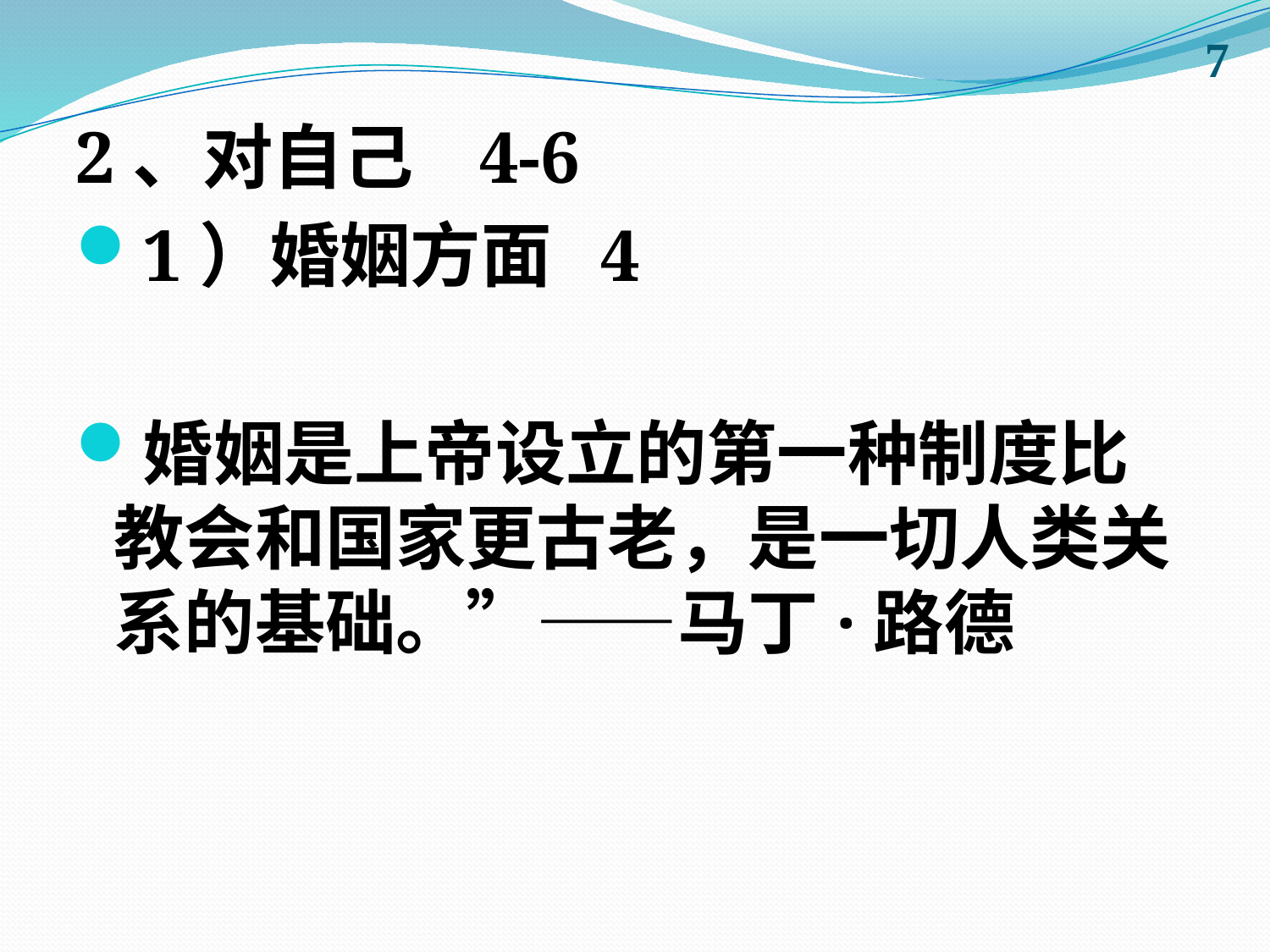

7
2、对自己   4-6
1）婚姻方面  4

婚姻是上帝设立的第一种制度比教会和国家更古老，是一切人类关系的基础。”——马丁·路德